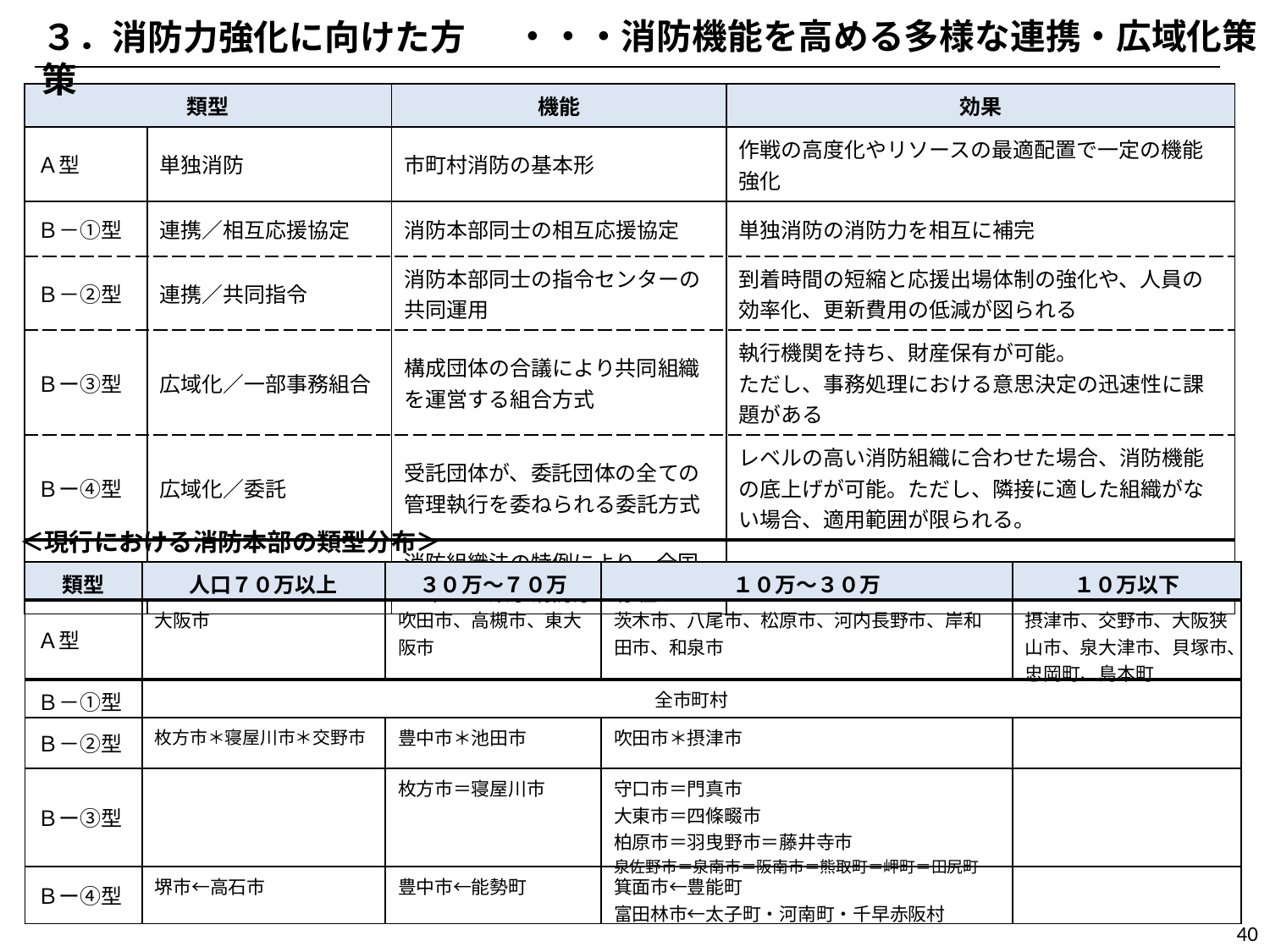

・・・消防機能を高める多様な連携・広域化策
３．消防力強化に向けた方策
| 類型 |  | 機能 | 効果 |
| --- | --- | --- | --- |
| Ａ型 | 単独消防 | 市町村消防の基本形 | 作戦の高度化やリソースの最適配置で一定の機能強化 |
| Ｂ－①型 | 連携／相互応援協定 | 消防本部同士の相互応援協定 | 単独消防の消防力を相互に補完 |
| Ｂ－②型 | 連携／共同指令 | 消防本部同士の指令センターの共同運用 | 到着時間の短縮と応援出場体制の強化や、人員の効率化、更新費用の低減が図られる |
| Ｂー③型 | 広域化／一部事務組合 | 構成団体の合議により共同組織を運営する組合方式 | 執行機関を持ち、財産保有が可能。 ただし、事務処理における意思決定の迅速性に課題がある |
| Ｂー④型 | 広域化／委託 | 受託団体が、委託団体の全ての管理執行を委ねられる委託方式 | レベルの高い消防組織に合わせた場合、消防機能の底上げが可能。ただし、隣接に適した組織がない場合、適用範囲が限られる。 |
| Ｃ型 | 全域一元化 | 消防組織法の特例により、全国で唯一、東京消防庁が存在 | 作戦・戦略の一元化、リソースの最適化が可能。 |
＜現行における消防本部の類型分布＞
| 類型 | 人口７０万以上 | ３０万～７０万 | １０万～３０万 | １０万以下 |
| --- | --- | --- | --- | --- |
| Ａ型 | 大阪市 | 吹田市、高槻市、東大阪市 | 茨木市、八尾市、松原市、河内長野市、岸和田市、和泉市 | 摂津市、交野市、大阪狭山市、泉大津市、貝塚市、忠岡町、島本町 |
| Ｂ－①型 | 全市町村 |  |  |  |
| Ｂ－②型 | 枚方市＊寝屋川市＊交野市 | 豊中市＊池田市 | 吹田市＊摂津市 |  |
| Ｂー③型 |  | 枚方市＝寝屋川市 | 守口市＝門真市 大東市＝四條畷市 柏原市＝羽曳野市＝藤井寺市 泉佐野市＝泉南市＝阪南市＝熊取町＝岬町＝田尻町 |  |
| Ｂー④型 | 堺市←高石市 | 豊中市←能勢町 | 箕面市←豊能町 富田林市←太子町・河南町・千早赤阪村 |  |
40